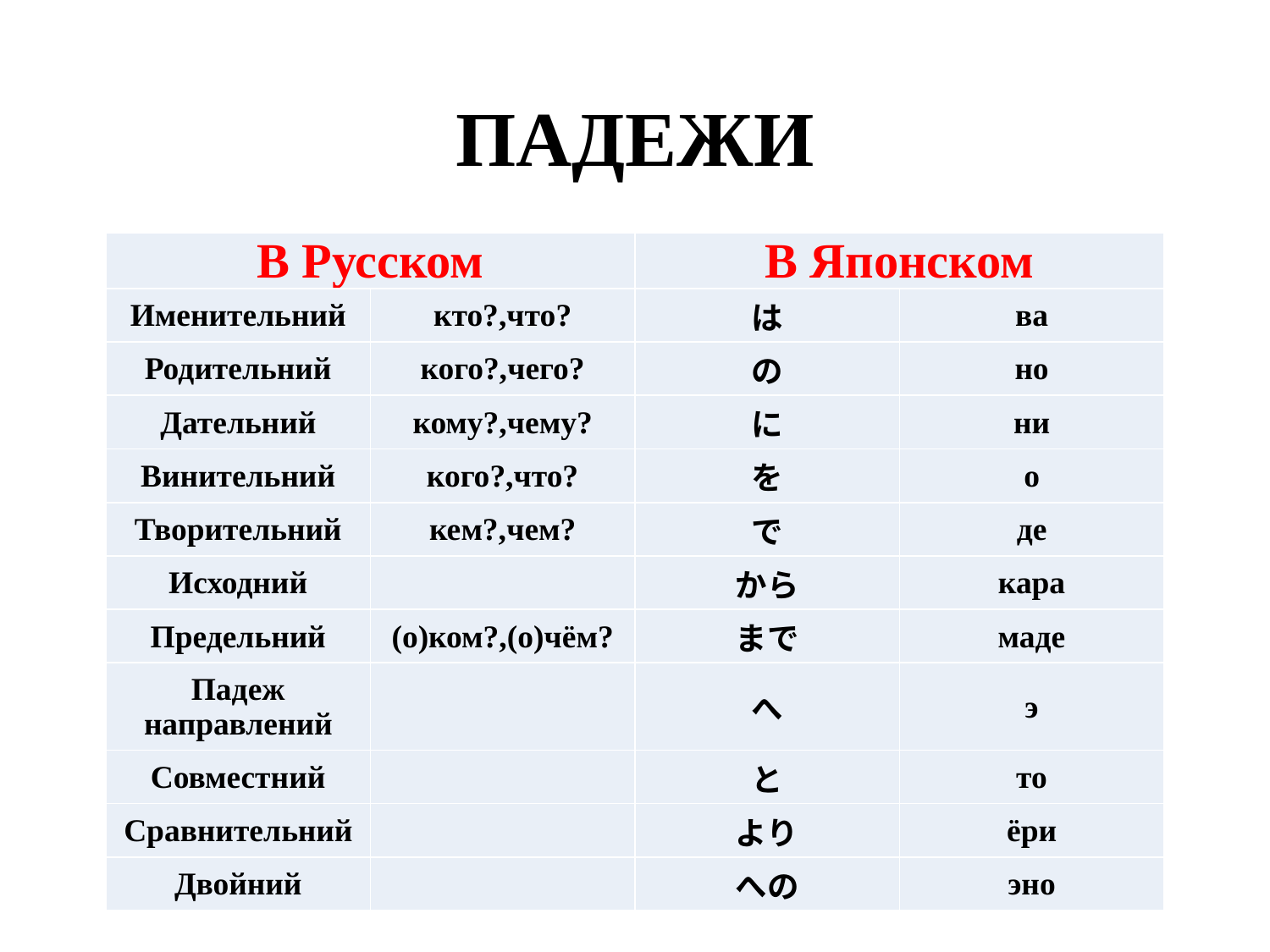

# ПАДЕЖИ
| В Русском |  | В Японском |  |
| --- | --- | --- | --- |
| Именительний | кто?,что? | は | ва |
| Родительний | кого?,чего? | の | но |
| Дательний | кому?,чему? | に | ни |
| Винительний | кого?,что? | を | о |
| Творительний | кем?,чем? | で | де |
| Исходний |  | から | кара |
| Предельний | (о)ком?,(о)чём? | まで | маде |
| Падеж направлений |  | へ | э |
| Совместний |  | と | то |
| Сравнительний |  | より | ёри |
| Двойний |  | への | эно |